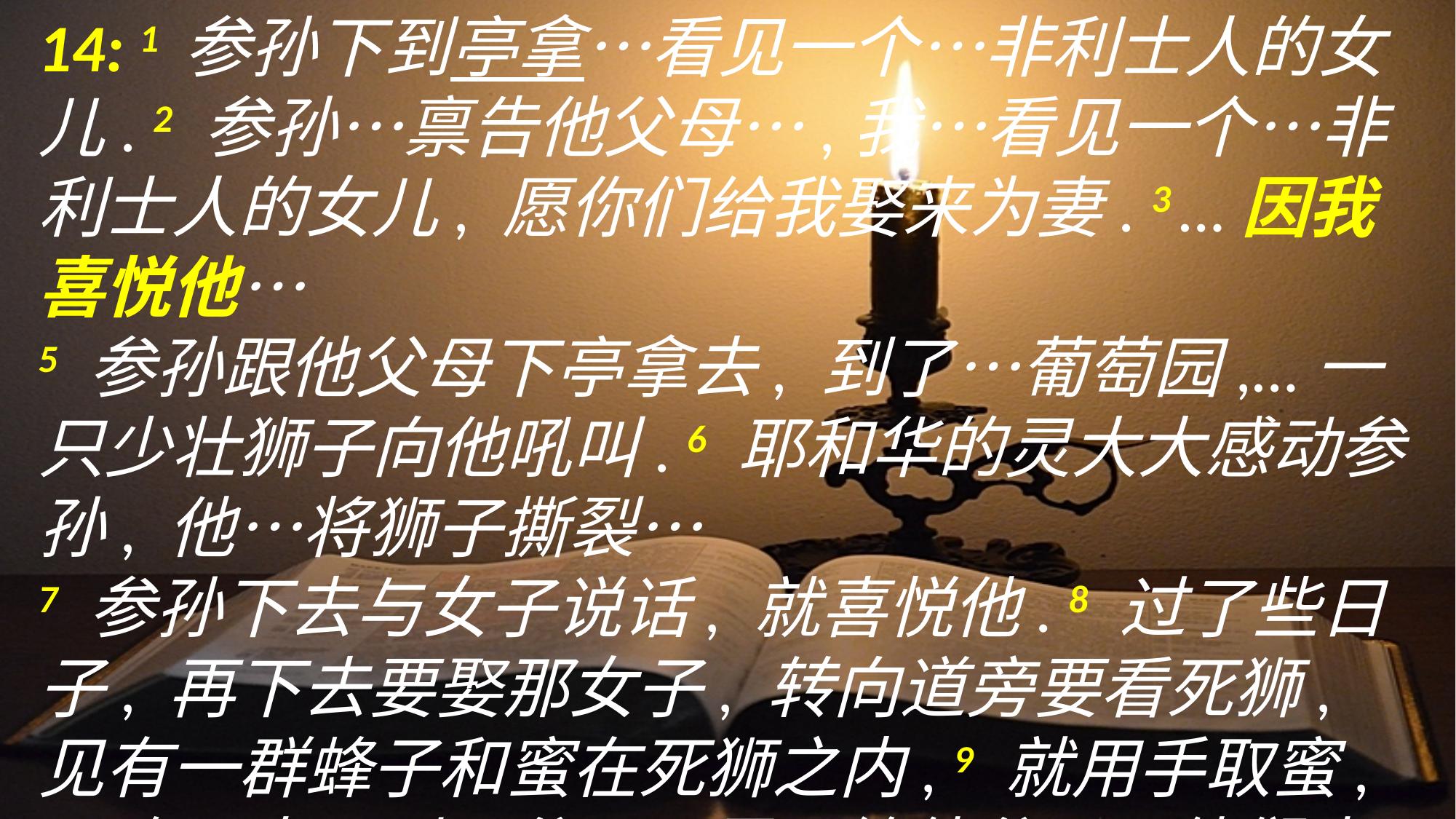

14: 1 参孙下到亭拿…看见一个…非利士人的女儿. 2 参孙…禀告他父母…,我…看见一个…非利士人的女儿, 愿你们给我娶来为妻. 3 …因我喜悦他…
5 参孙跟他父母下亭拿去, 到了…葡萄园,…一只少壮狮子向他吼叫. 6 耶和华的灵大大感动参孙, 他…将狮子撕裂…
7 参孙下去与女子说话, 就喜悦他. 8 过了些日子, 再下去要娶那女子, 转向道旁要看死狮, 见有一群蜂子和蜜在死狮之内, 9 就用手取蜜, 且吃且走, 到了父母那里, 给他父母, 他们也吃了...